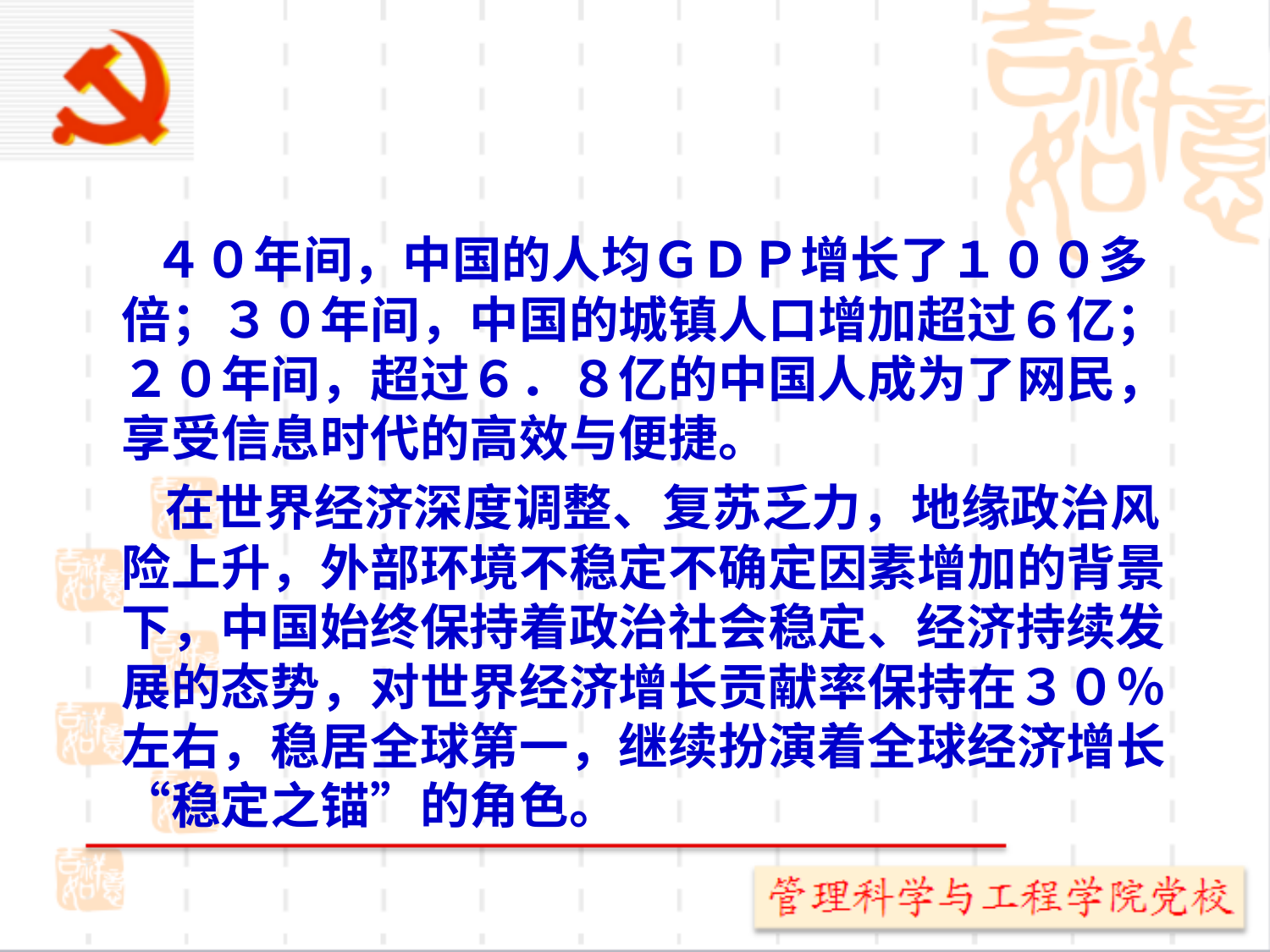

#
      ４０年间，中国的人均ＧＤＰ增长了１００多倍；３０年间，中国的城镇人口增加超过６亿；２０年间，超过６．８亿的中国人成为了网民，享受信息时代的高效与便捷。
       在世界经济深度调整、复苏乏力，地缘政治风险上升，外部环境不稳定不确定因素增加的背景下，中国始终保持着政治社会稳定、经济持续发展的态势，对世界经济增长贡献率保持在３０％左右，稳居全球第一，继续扮演着全球经济增长“稳定之锚”的角色。